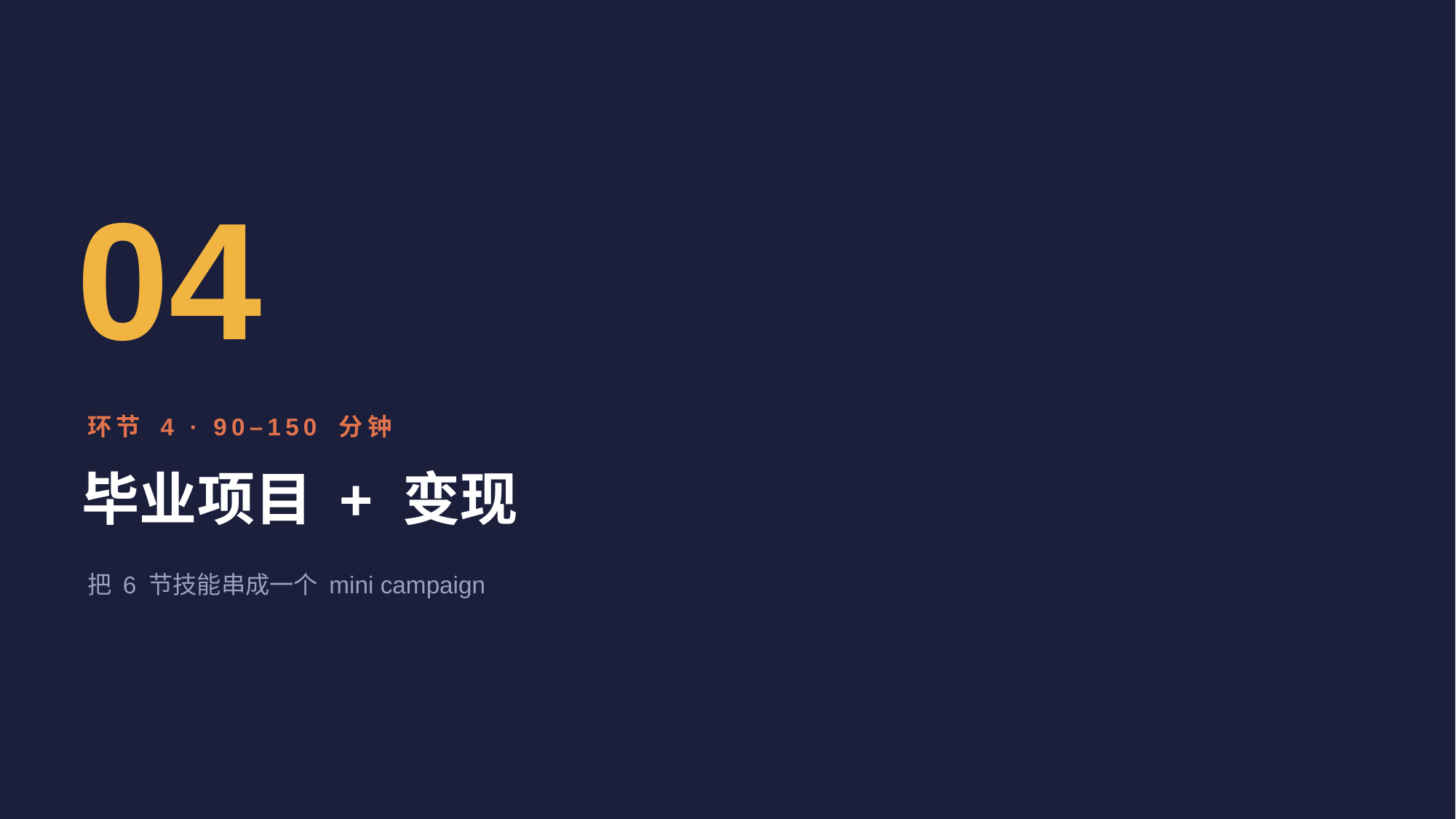

04
环节 4 · 90–150 分钟
毕业项目 + 变现
把 6 节技能串成一个 mini campaign